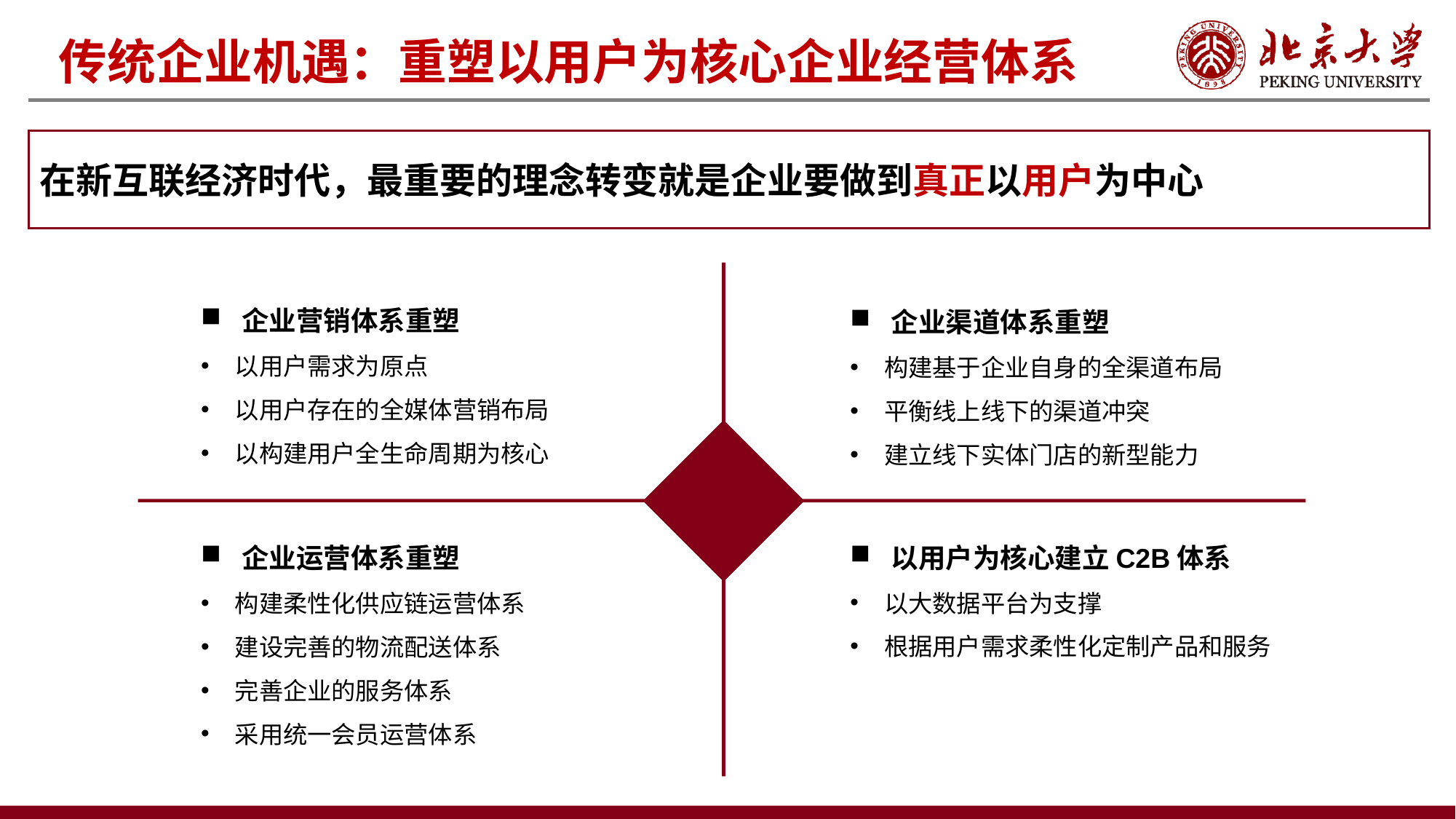

传统企业机遇：重塑以用户为核心企业经营体系
在新互联经济时代，最重要的理念转变就是企业要做到真正以用户为中心

企业营销体系重塑
以用户需求为原点
以用户存在的全媒体营销布局
以构建用户全生命周期为核心
企业渠道体系重塑
构建基于企业自身的全渠道布局
平衡线上线下的渠道冲突
建立线下实体门店的新型能力

以用户为核心建立C2B体系
以大数据平台为支撑
根据用户需求柔性化定制产品和服务
企业运营体系重塑
构建柔性化供应链运营体系
建设完善的物流配送体系
完善企业的服务体系
采用统一会员运营体系